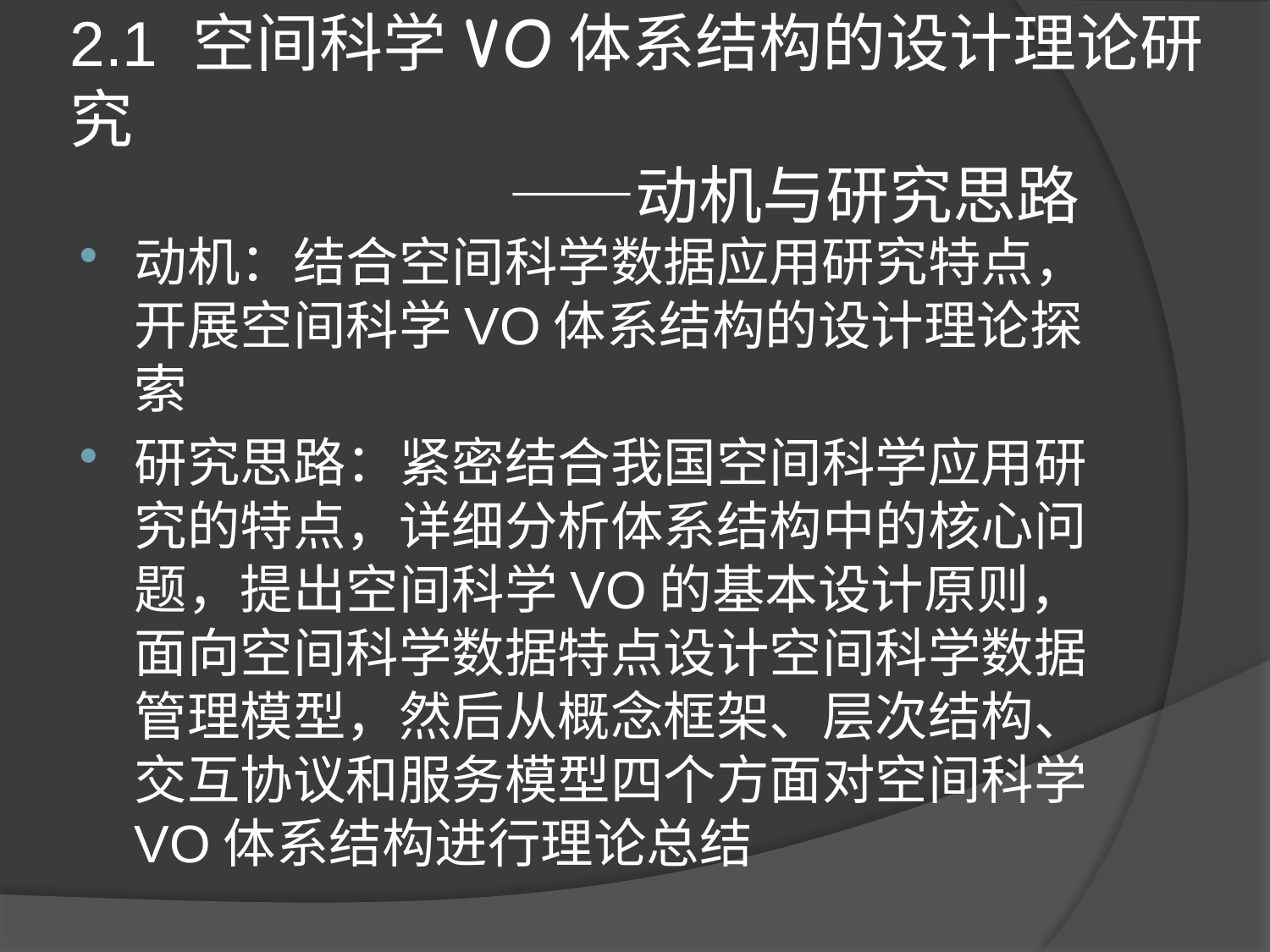

# 2.1 空间科学VO体系结构的设计理论研究 ——动机与研究思路
动机：结合空间科学数据应用研究特点，开展空间科学VO体系结构的设计理论探索
研究思路：紧密结合我国空间科学应用研究的特点，详细分析体系结构中的核心问题，提出空间科学VO的基本设计原则，面向空间科学数据特点设计空间科学数据管理模型，然后从概念框架、层次结构、交互协议和服务模型四个方面对空间科学VO体系结构进行理论总结